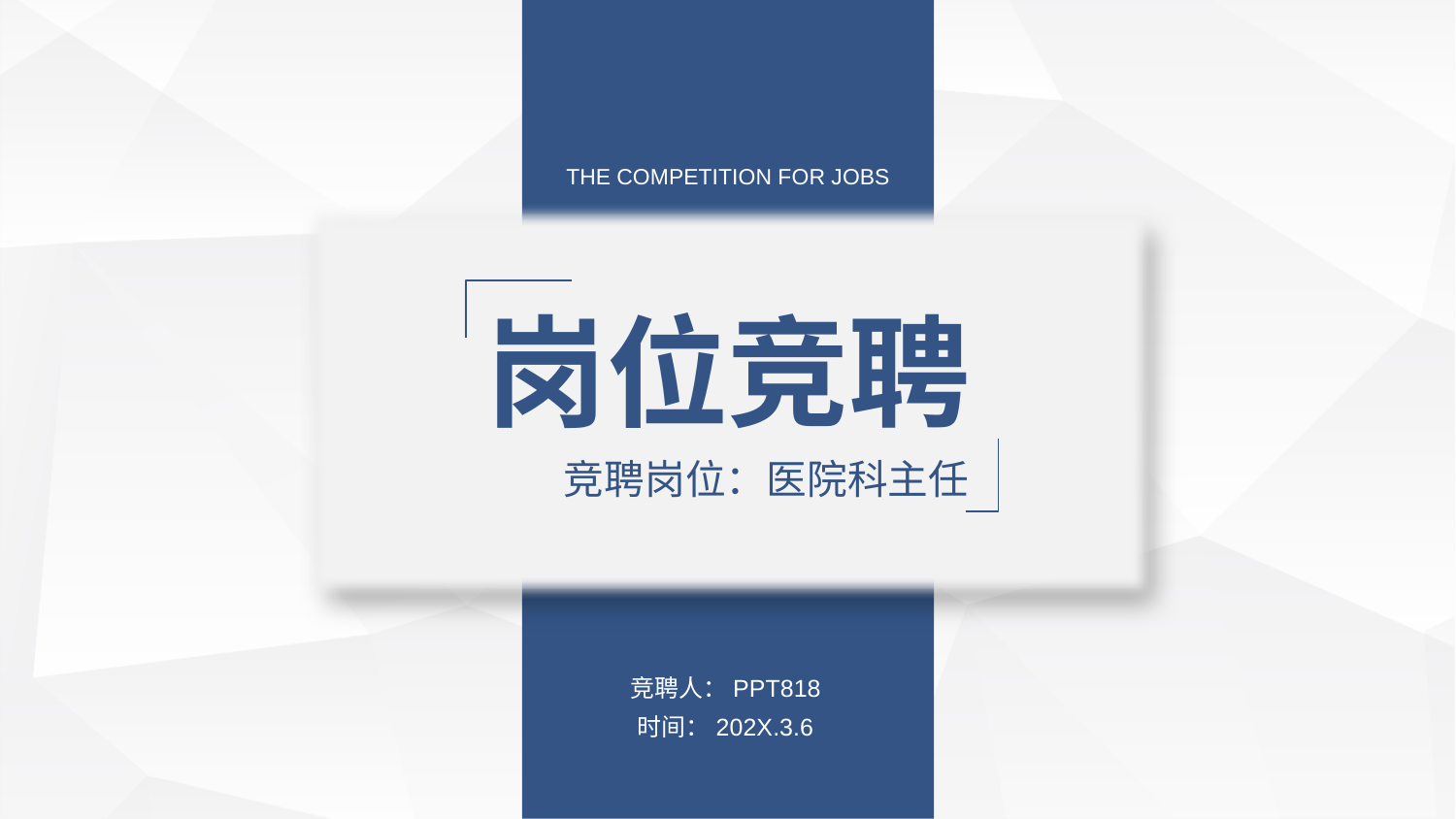

THE COMPETITION FOR JOBS

岗位竞聘

竞聘岗位：医院科主任
竞聘人：PPT818
时间：202X.3.6